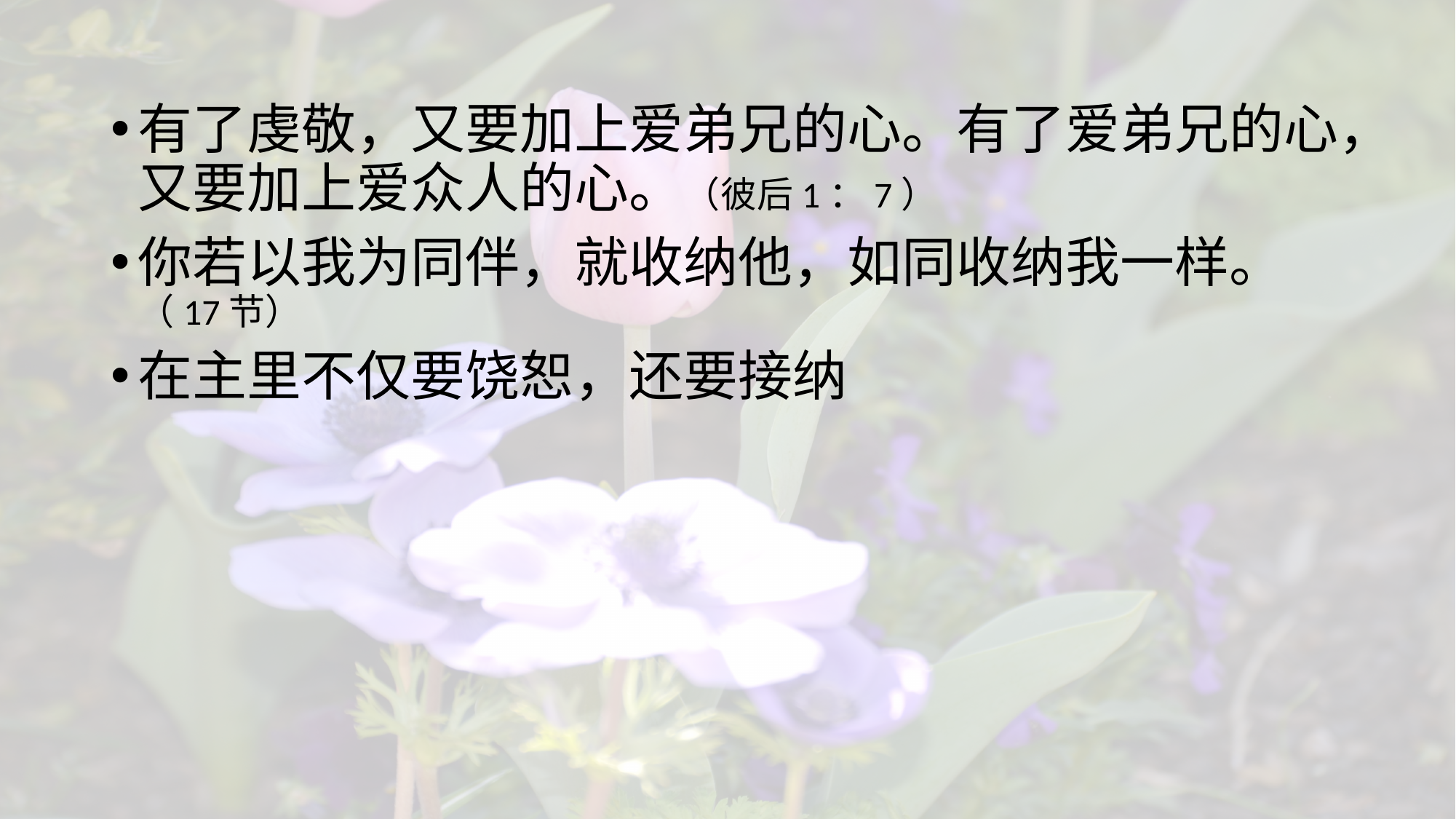

有了虔敬，又要加上爱弟兄的心。有了爱弟兄的心，又要加上爱众人的心。（彼后1：7）
你若以我为同伴，就收纳他，如同收纳我一样。（17节）
在主里不仅要饶恕，还要接纳